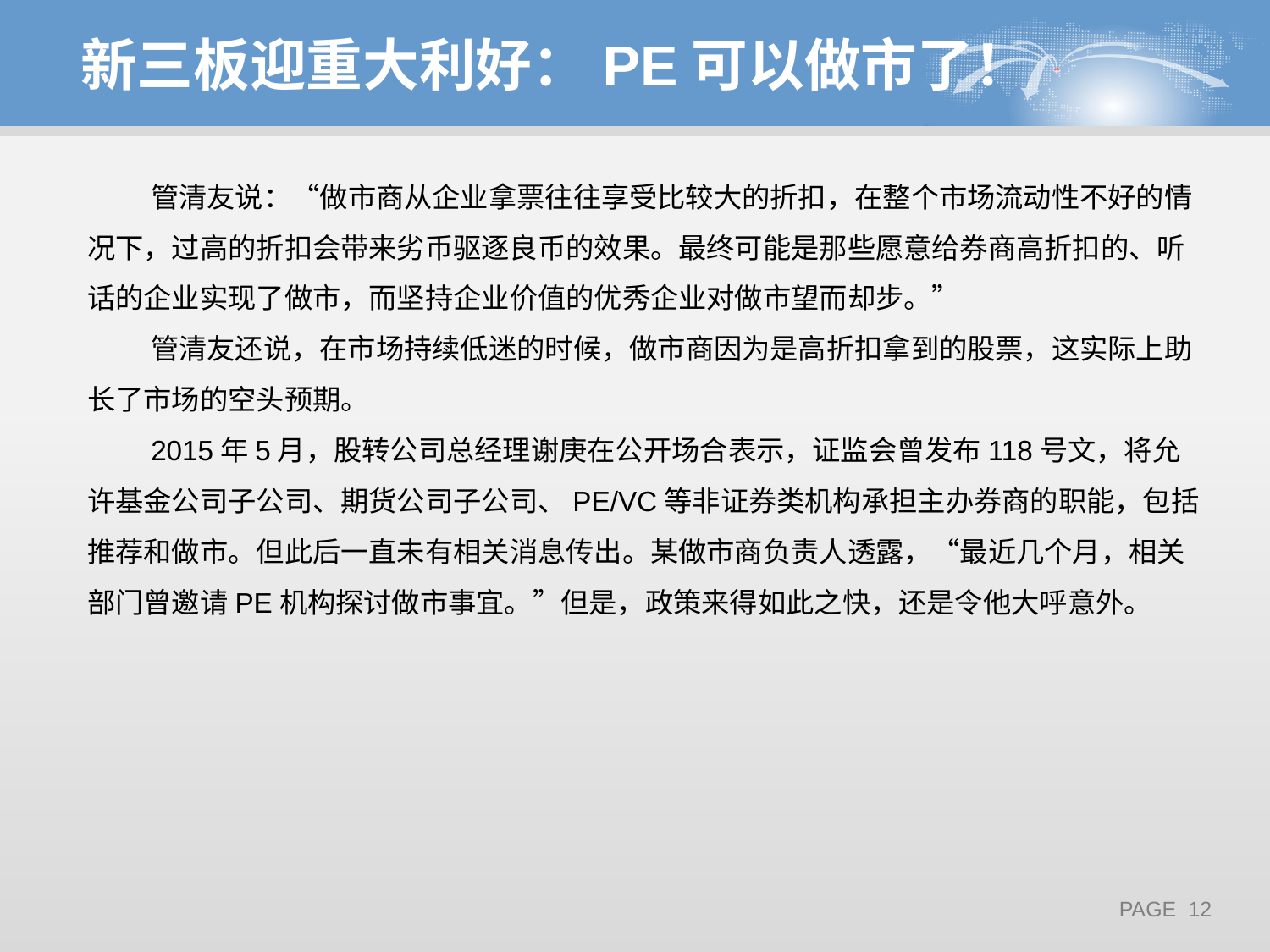

新三板迎重大利好：PE可以做市了！
管清友说：“做市商从企业拿票往往享受比较大的折扣，在整个市场流动性不好的情况下，过高的折扣会带来劣币驱逐良币的效果。最终可能是那些愿意给券商高折扣的、听话的企业实现了做市，而坚持企业价值的优秀企业对做市望而却步。”
管清友还说，在市场持续低迷的时候，做市商因为是高折扣拿到的股票，这实际上助长了市场的空头预期。
2015年5月，股转公司总经理谢庚在公开场合表示，证监会曾发布118号文，将允许基金公司子公司、期货公司子公司、PE/VC等非证券类机构承担主办券商的职能，包括推荐和做市。但此后一直未有相关消息传出。某做市商负责人透露，“最近几个月，相关部门曾邀请PE机构探讨做市事宜。”但是，政策来得如此之快，还是令他大呼意外。